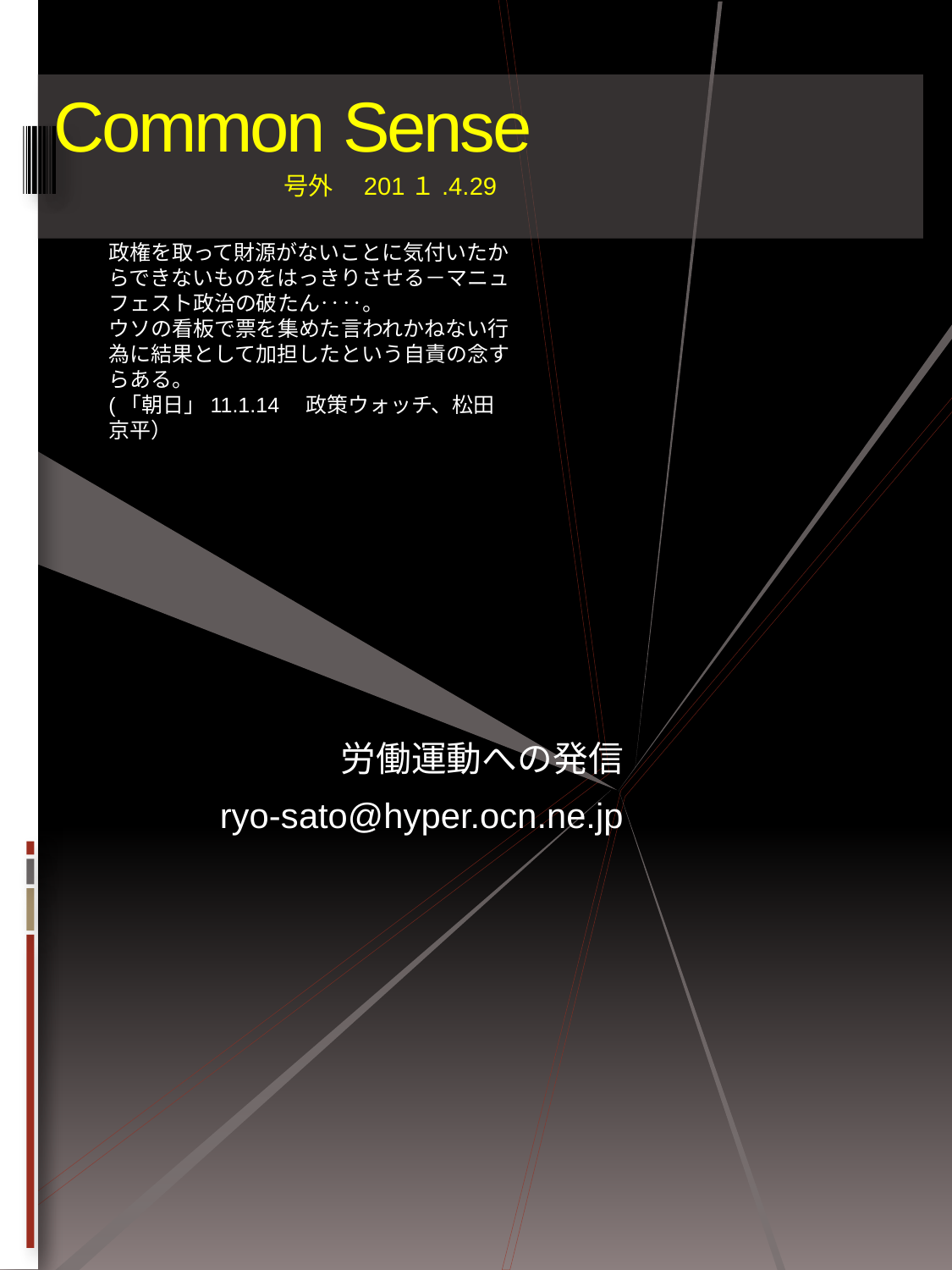

# Common Sense
　　　　　号外　201１.4.29

政権を取って財源がないことに気付いたからできないものをはっきりさせる－マニュフェスト政治の破たん‥‥。
ウソの看板で票を集めた言われかねない行為に結果として加担したという自責の念すらある。
(「朝日」11.1.14　政策ウォッチ、松田京平）

労働運動への発信
ryo-sato@hyper.ocn.ne.jp